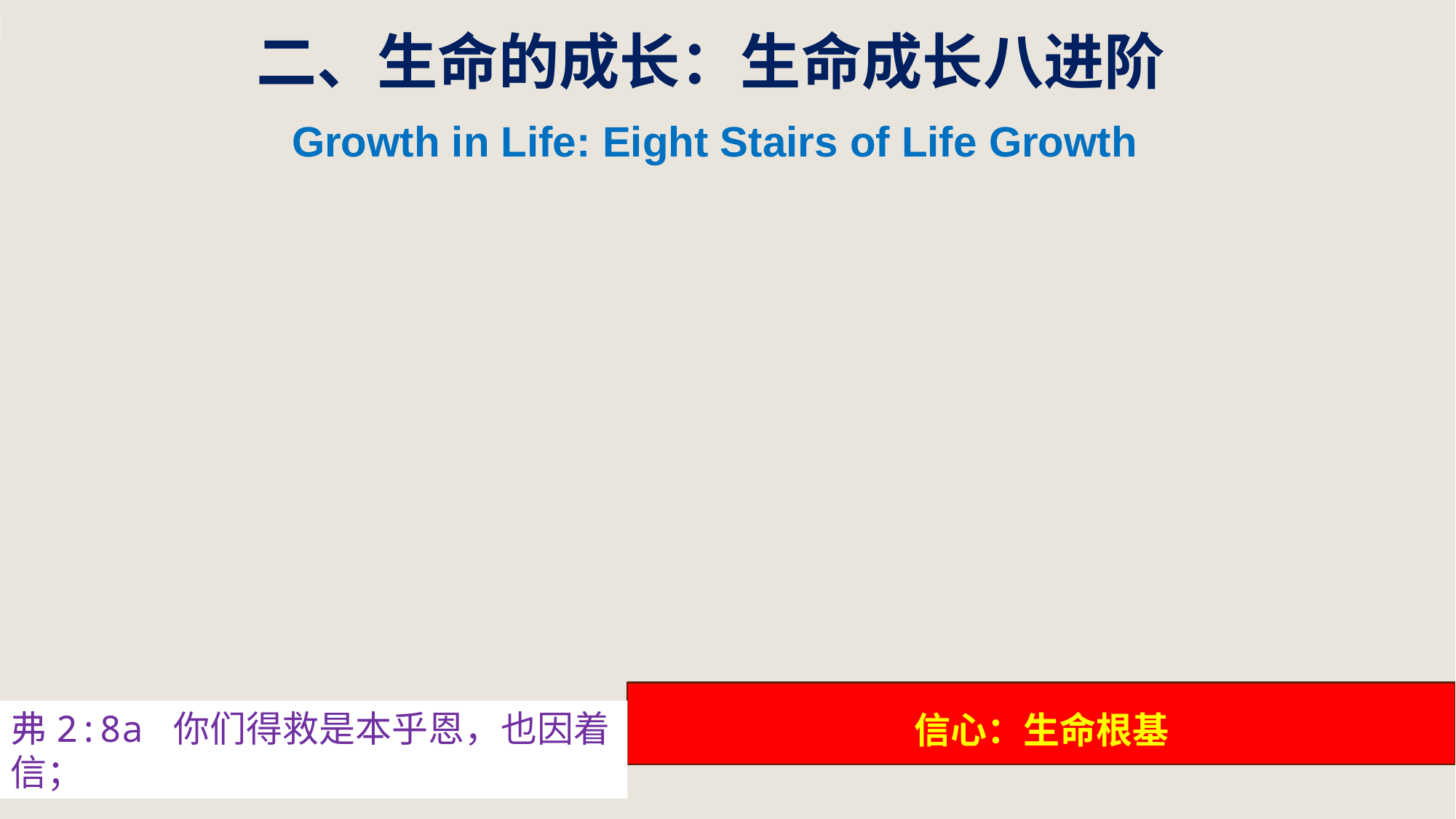

二、生命的成长：生命成长八进阶
               Growth in Life: Eight Stairs of Life Growth

信心：生命根基

弗2:8a 你们得救是本乎恩，也因着信；